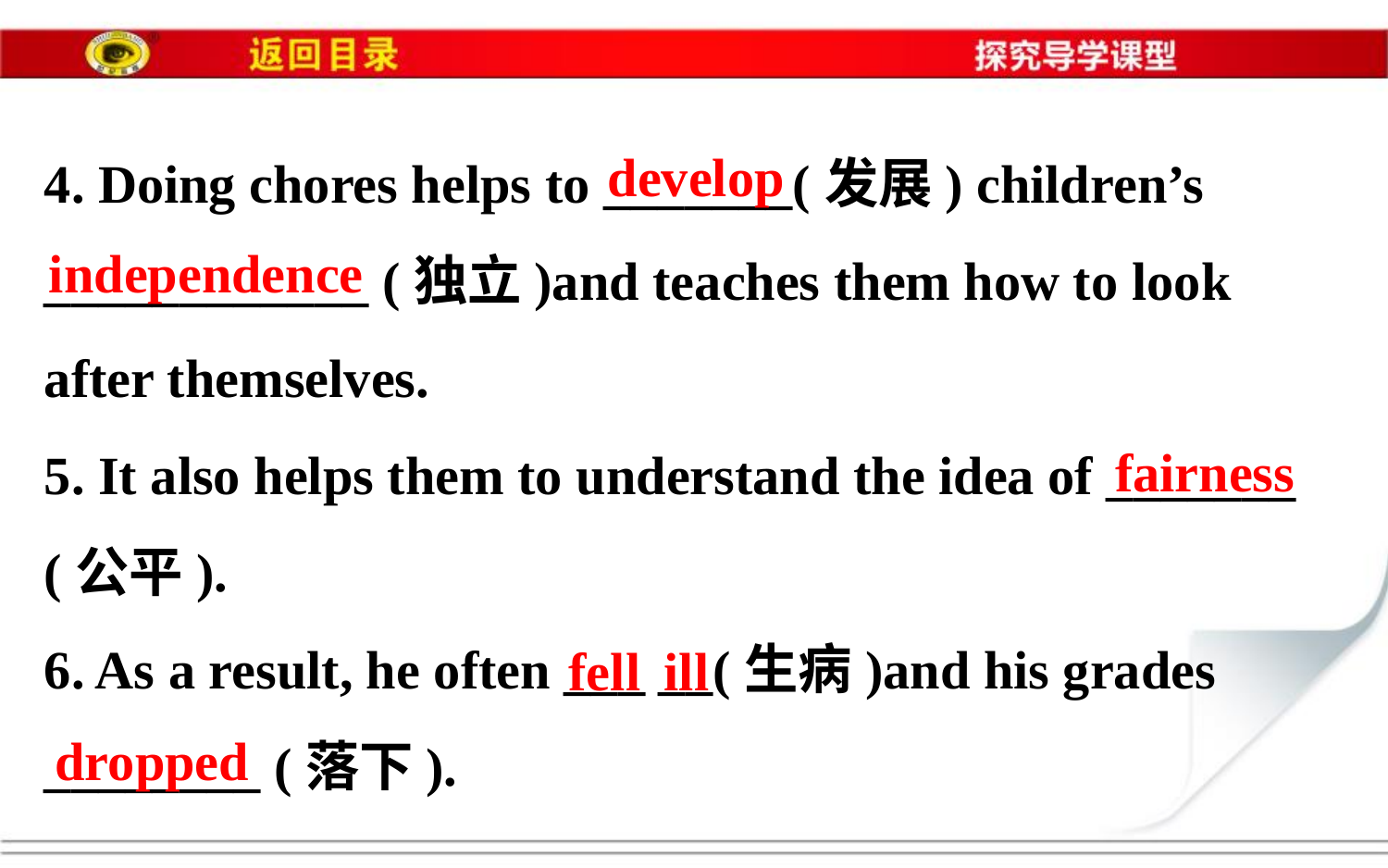

develop
4. Doing chores helps to _______(发展) children’s
____________ (独立)and teaches them how to look
after themselves.
5. It also helps them to understand the idea of _______
(公平).
6. As a result, he often ___ __(生病)and his grades
________ (落下).
independence
fairness
fell
ill
dropped